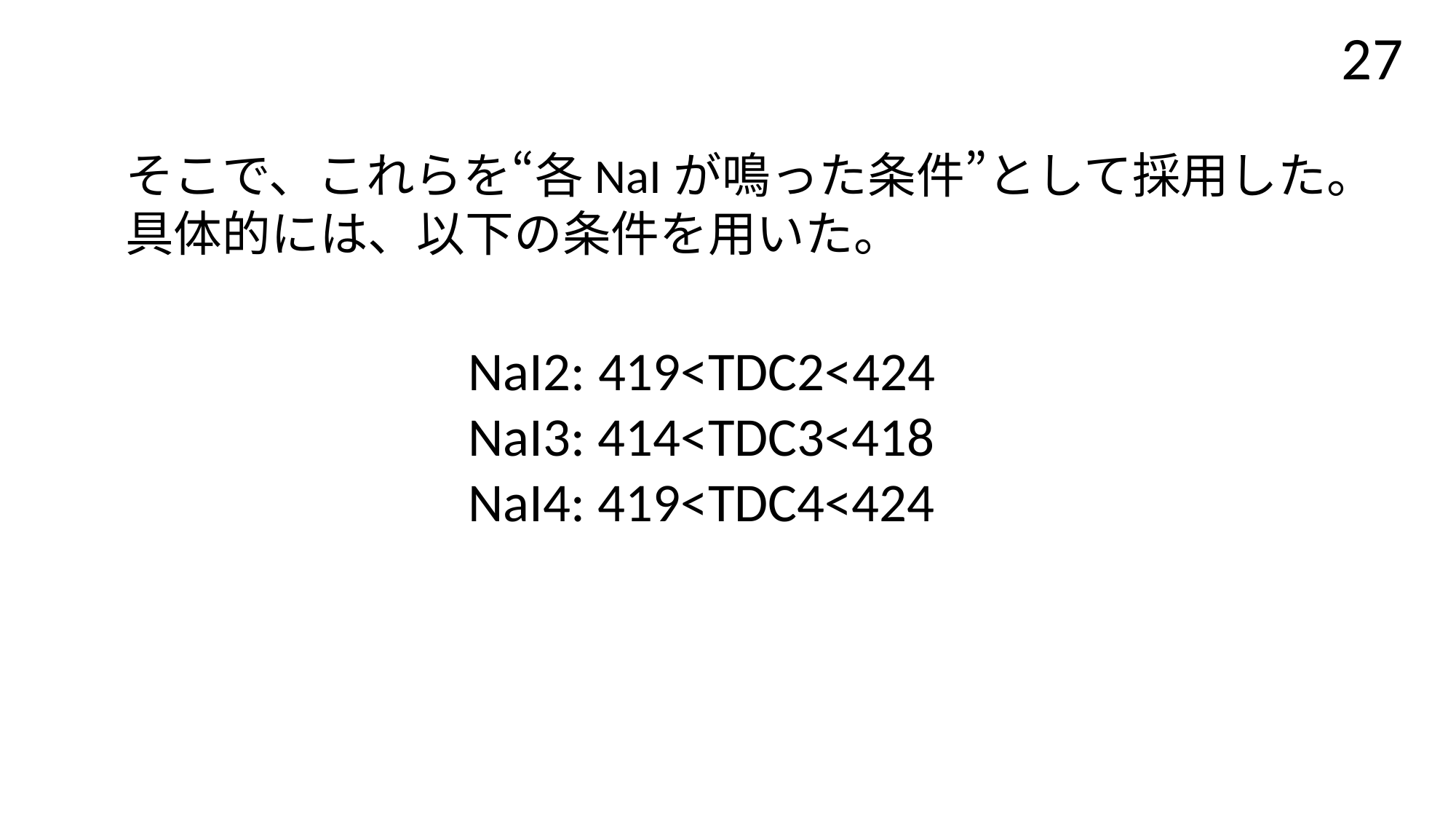

27
そこで、これらを“各NaIが鳴った条件”として採用した。具体的には、以下の条件を用いた。
NaI2: 419<TDC2<424
NaI3: 414<TDC3<418
NaI4: 419<TDC4<424